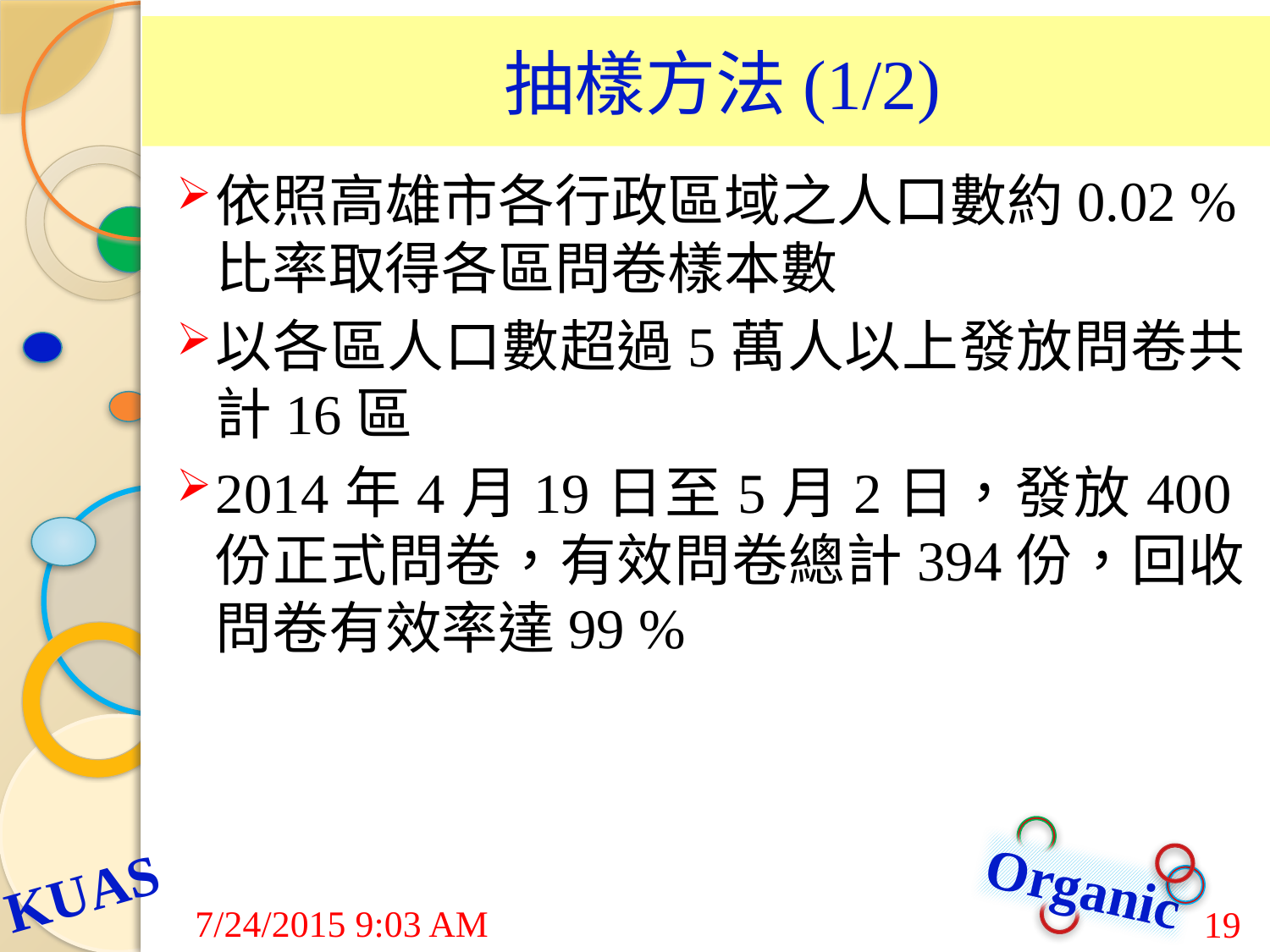

# 抽樣方法(1/2)
依照高雄市各行政區域之人口數約0.02 %比率取得各區問卷樣本數
以各區人口數超過5萬人以上發放問卷共計16區
2014年4月19日至5月2日，發放400份正式問卷，有效問卷總計394份，回收問卷有效率達99 %

7/24/2015 9:03 AM
19